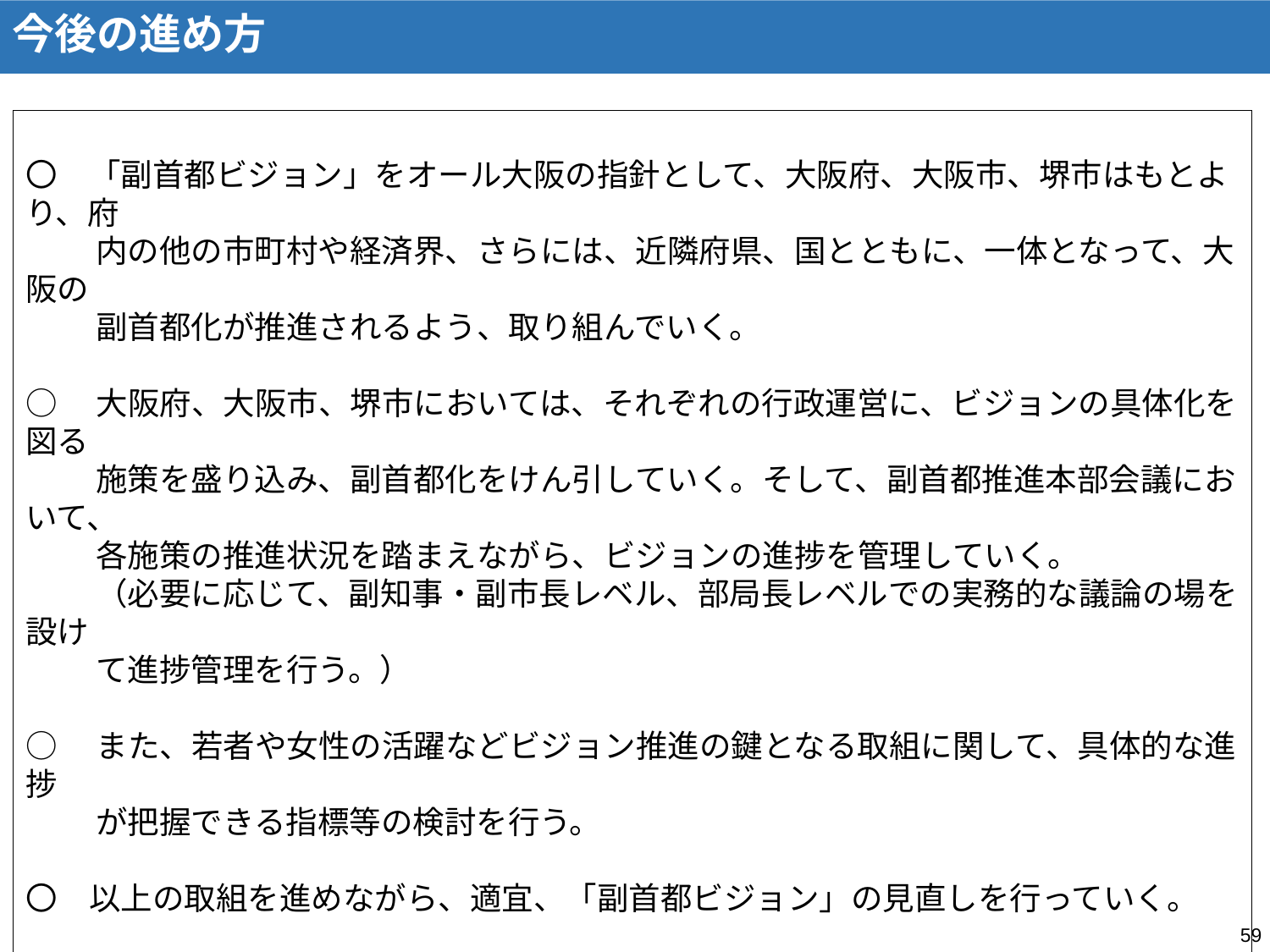

今後の進め方

〇　「副首都ビジョン」をオール大阪の指針として、大阪府、大阪市、堺市はもとより、府
　　 内の他の市町村や経済界、さらには、近隣府県、国とともに、一体となって、大阪の
　　 副首都化が推進されるよう、取り組んでいく。

○　大阪府、大阪市、堺市においては、それぞれの行政運営に、ビジョンの具体化を図る
　　 施策を盛り込み、副首都化をけん引していく。そして、副首都推進本部会議において、
　　 各施策の推進状況を踏まえながら、ビジョンの進捗を管理していく。
　　 （必要に応じて、副知事・副市長レベル、部局長レベルでの実務的な議論の場を設け
　　 て進捗管理を行う。）

○　また、若者や女性の活躍などビジョン推進の鍵となる取組に関して、具体的な進捗
　　 が把握できる指標等の検討を行う。
〇　以上の取組を進めながら、適宜、「副首都ビジョン」の見直しを行っていく。

59